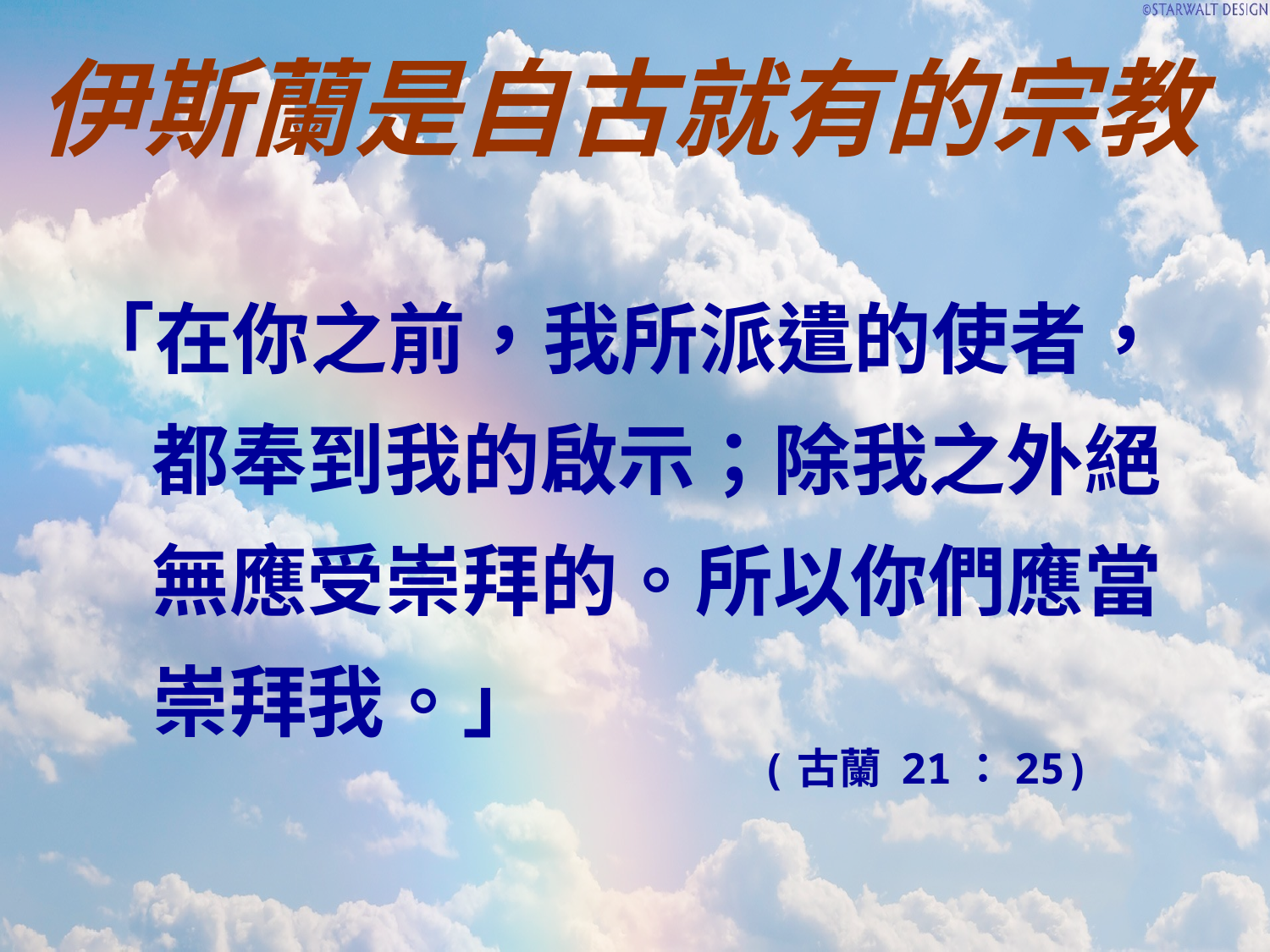

# 伊斯蘭是自古就有的宗教
「在你之前，我所派遣的使者，都奉到我的啟示；除我之外絕無應受崇拜的。所以你們應當崇拜我。」
(古蘭 21：25)